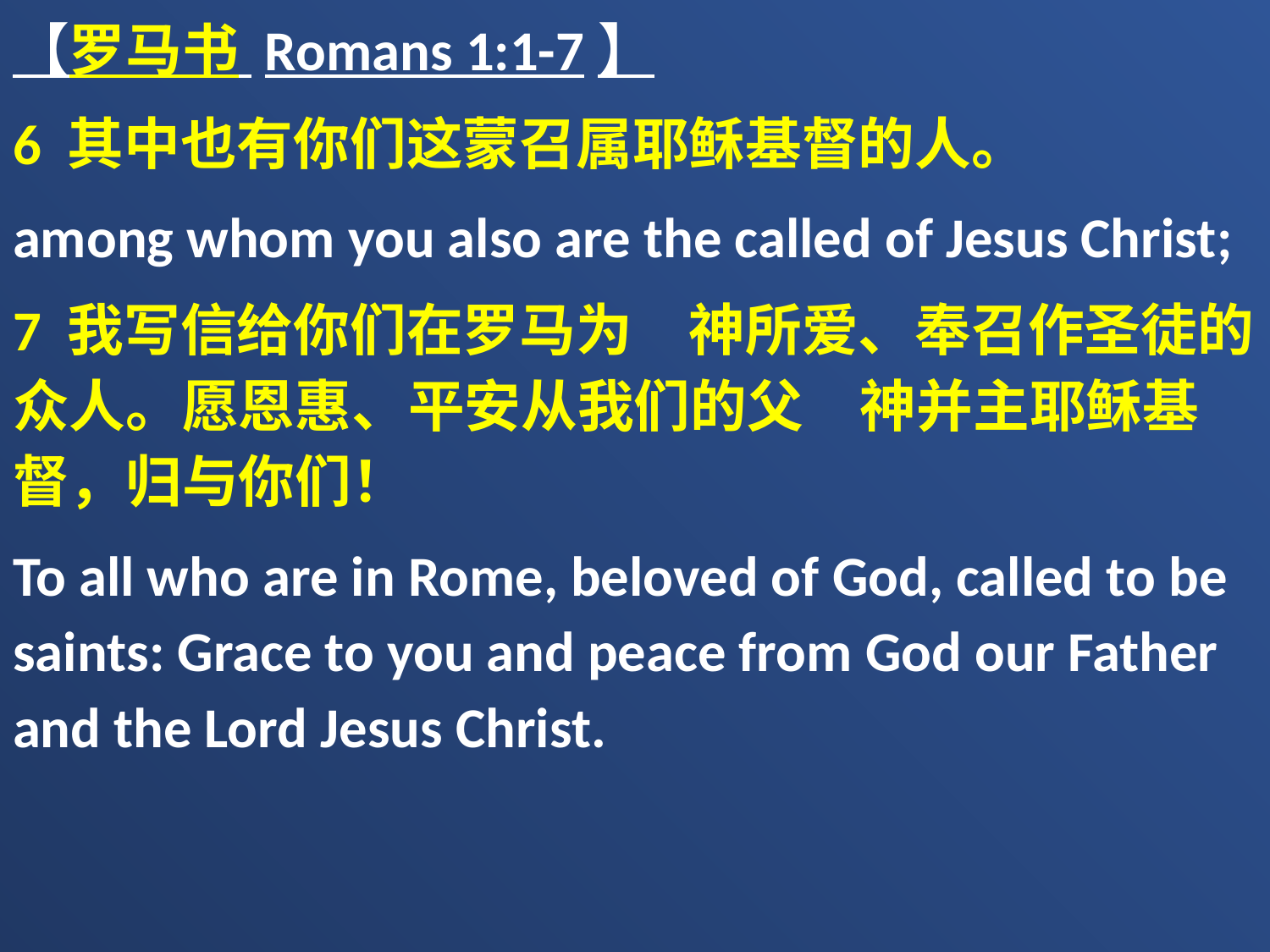

【罗马书 Romans 1:1-7】
6 其中也有你们这蒙召属耶稣基督的人。
among whom you also are the called of Jesus Christ;
7 我写信给你们在罗马为　神所爱、奉召作圣徒的众人。愿恩惠、平安从我们的父　神并主耶稣基督，归与你们！
To all who are in Rome, beloved of God, called to be saints: Grace to you and peace from God our Father and the Lord Jesus Christ.